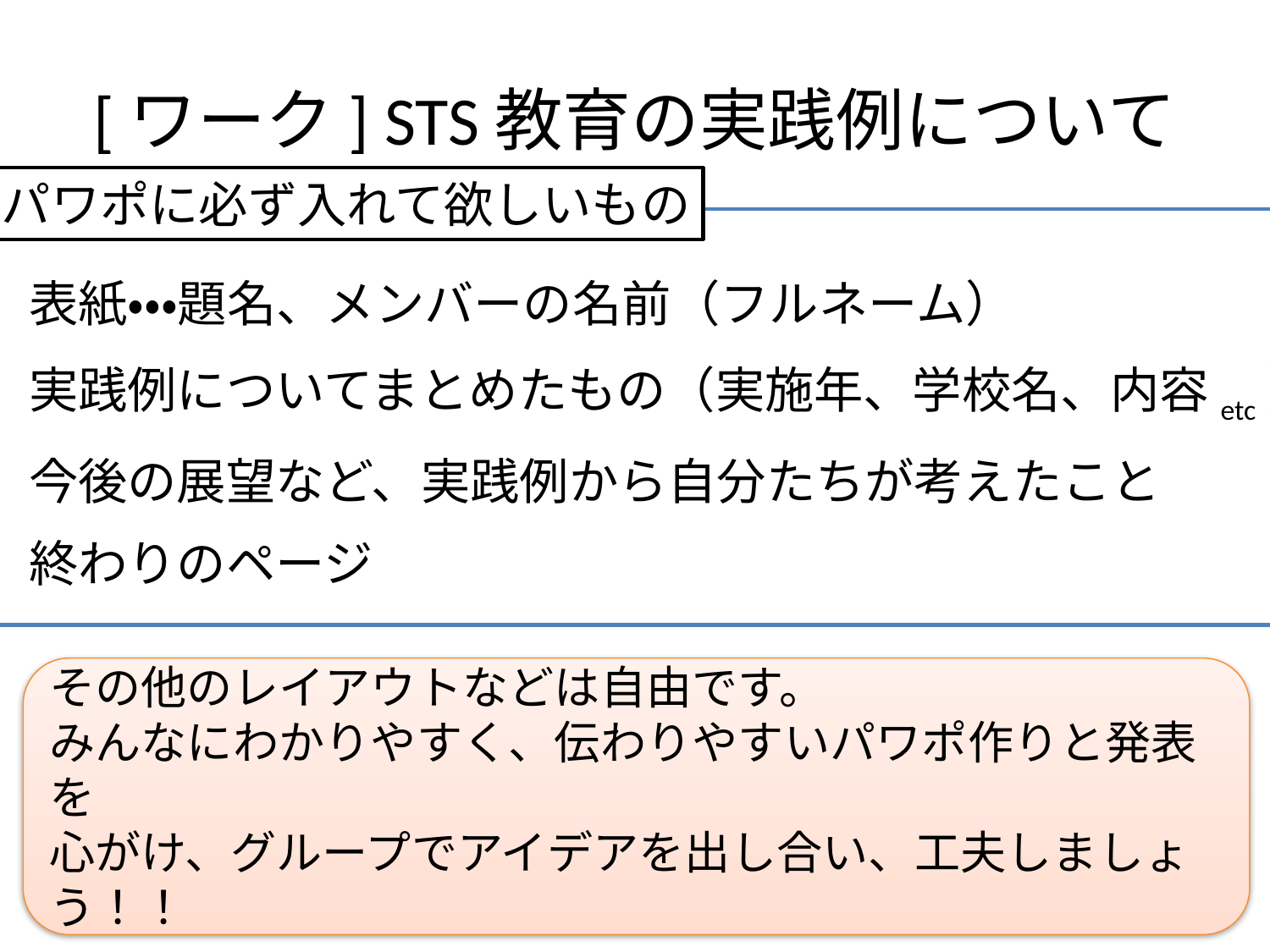

# [ワーク] STS教育の実践例について
パワポに必ず入れて欲しいもの

表紙・・・題名、メンバーの名前（フルネーム）
実践例についてまとめたもの（実施年、学校名、内容etc）
今後の展望など、実践例から自分たちが考えたこと
終わりのページ

その他のレイアウトなどは自由です。
みんなにわかりやすく、伝わりやすいパワポ作りと発表を
心がけ、グループでアイデアを出し合い、工夫しましょう！！